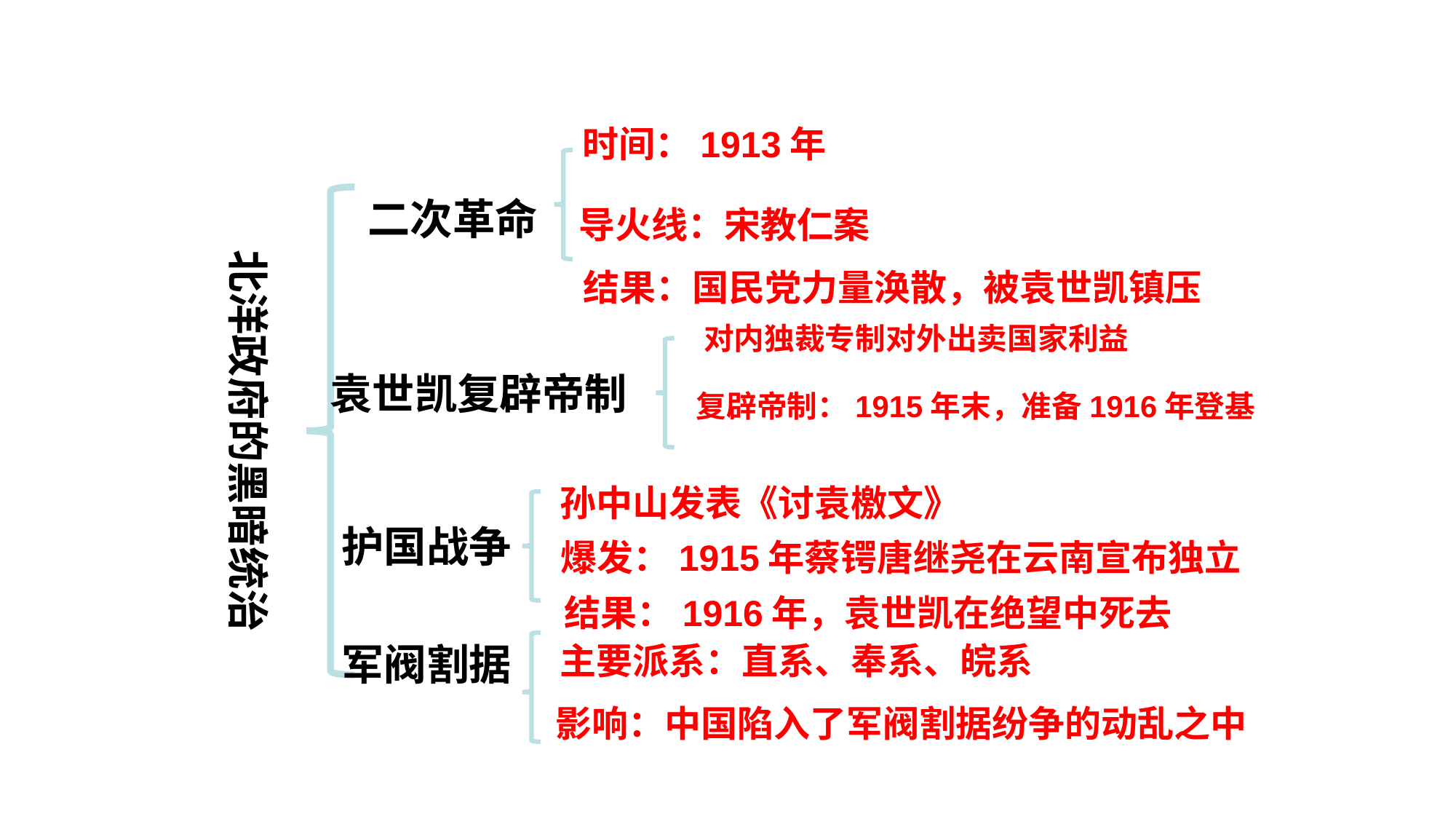

时间：1913年

二次革命
导火线：宋教仁案
北洋政府的黑暗统治
结果：国民党力量涣散，被袁世凯镇压
对内独裁专制对外出卖国家利益

袁世凯复辟帝制
复辟帝制：1915年末，准备1916年登基
孙中山发表《讨袁檄文》

护国战争
爆发：1915年蔡锷唐继尧在云南宣布独立
结果：1916年，袁世凯在绝望中死去
军阀割据

主要派系：直系、奉系、皖系
影响：中国陷入了军阀割据纷争的动乱之中